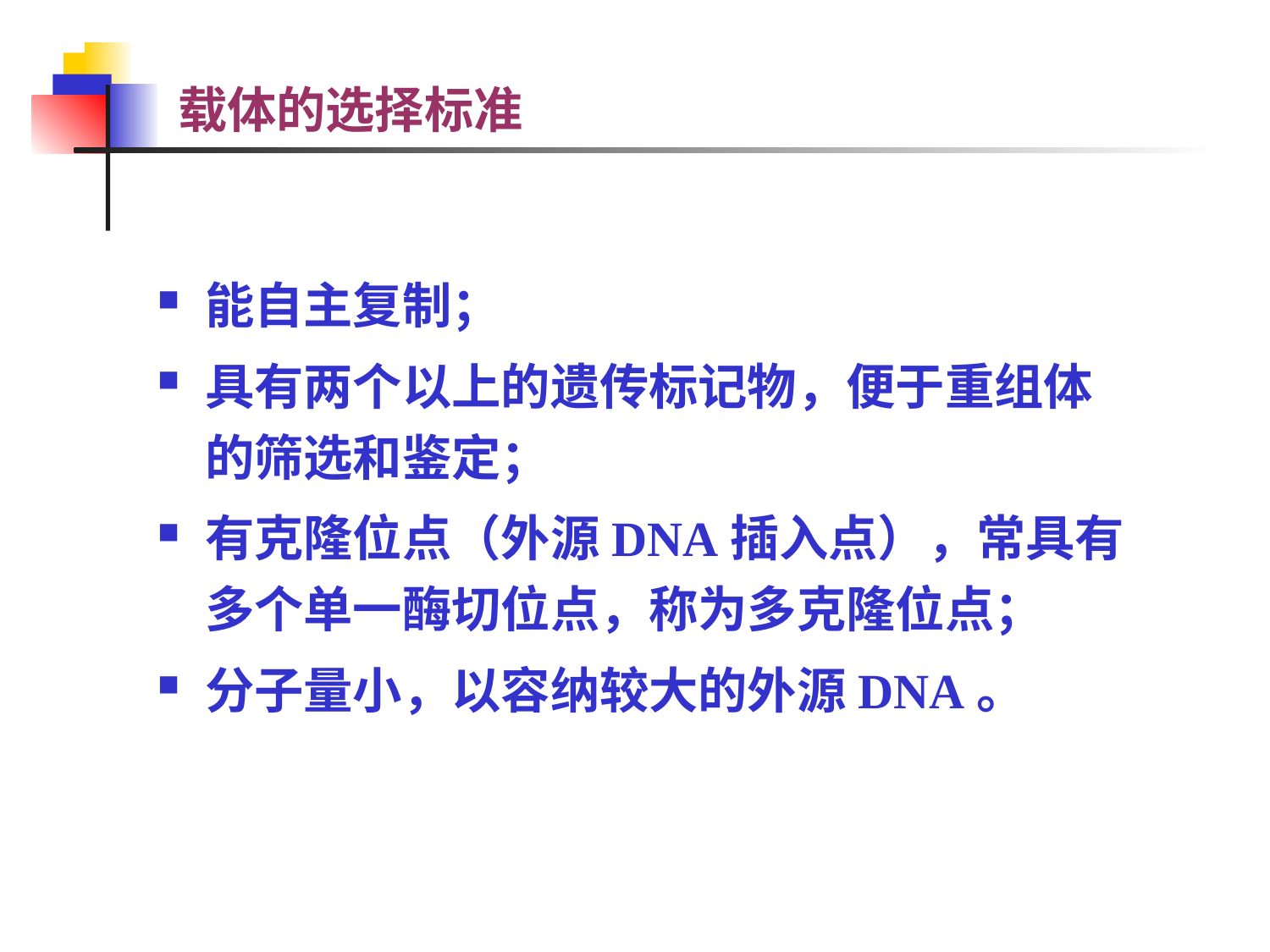

载体的选择标准
能自主复制；
具有两个以上的遗传标记物，便于重组体的筛选和鉴定；
有克隆位点（外源DNA插入点），常具有多个单一酶切位点，称为多克隆位点；
分子量小，以容纳较大的外源DNA。